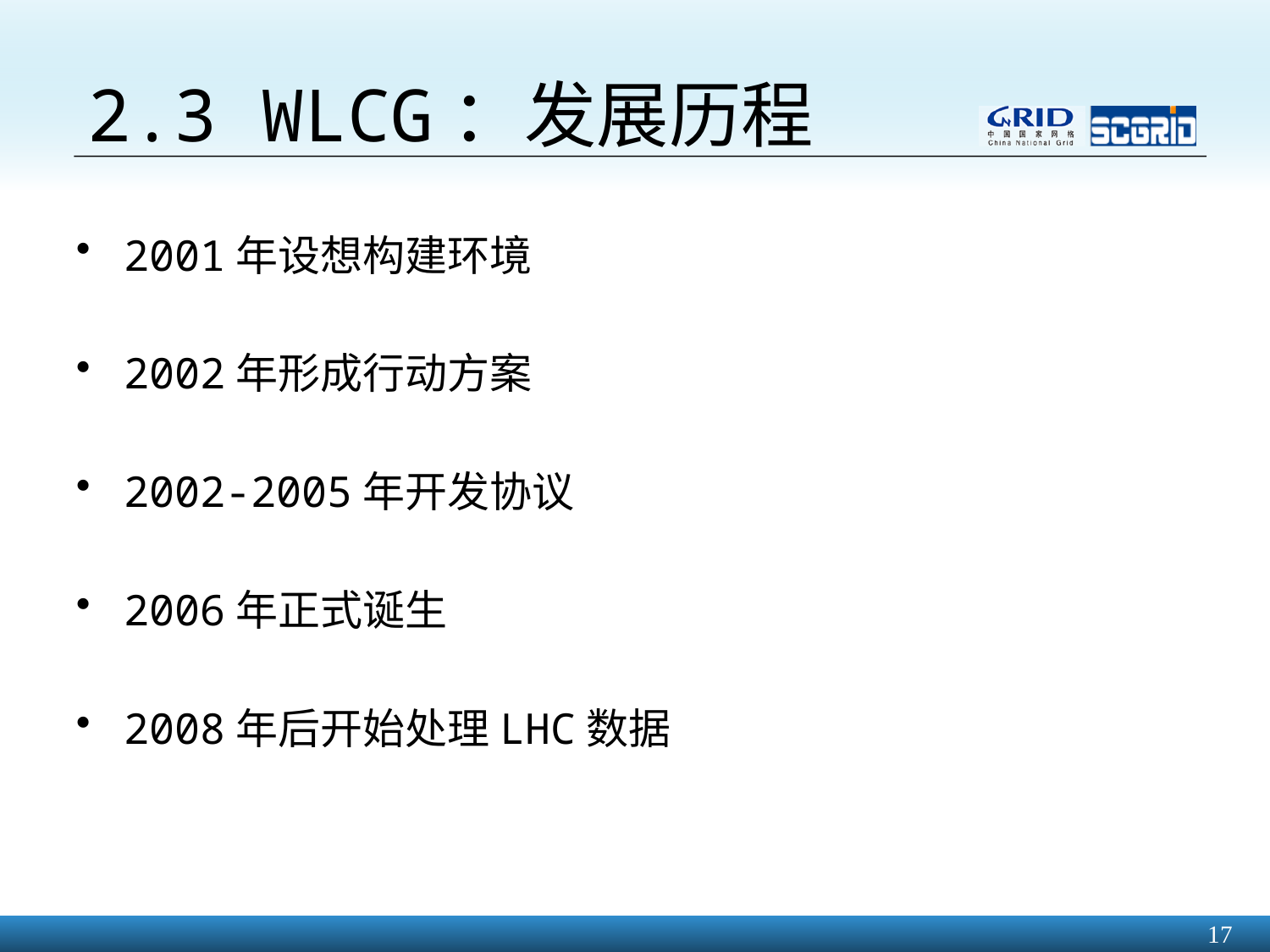

# 2.3 WLCG：发展历程
2001年设想构建环境

2002年形成行动方案

2002-2005年开发协议

2006年正式诞生

2008年后开始处理LHC数据